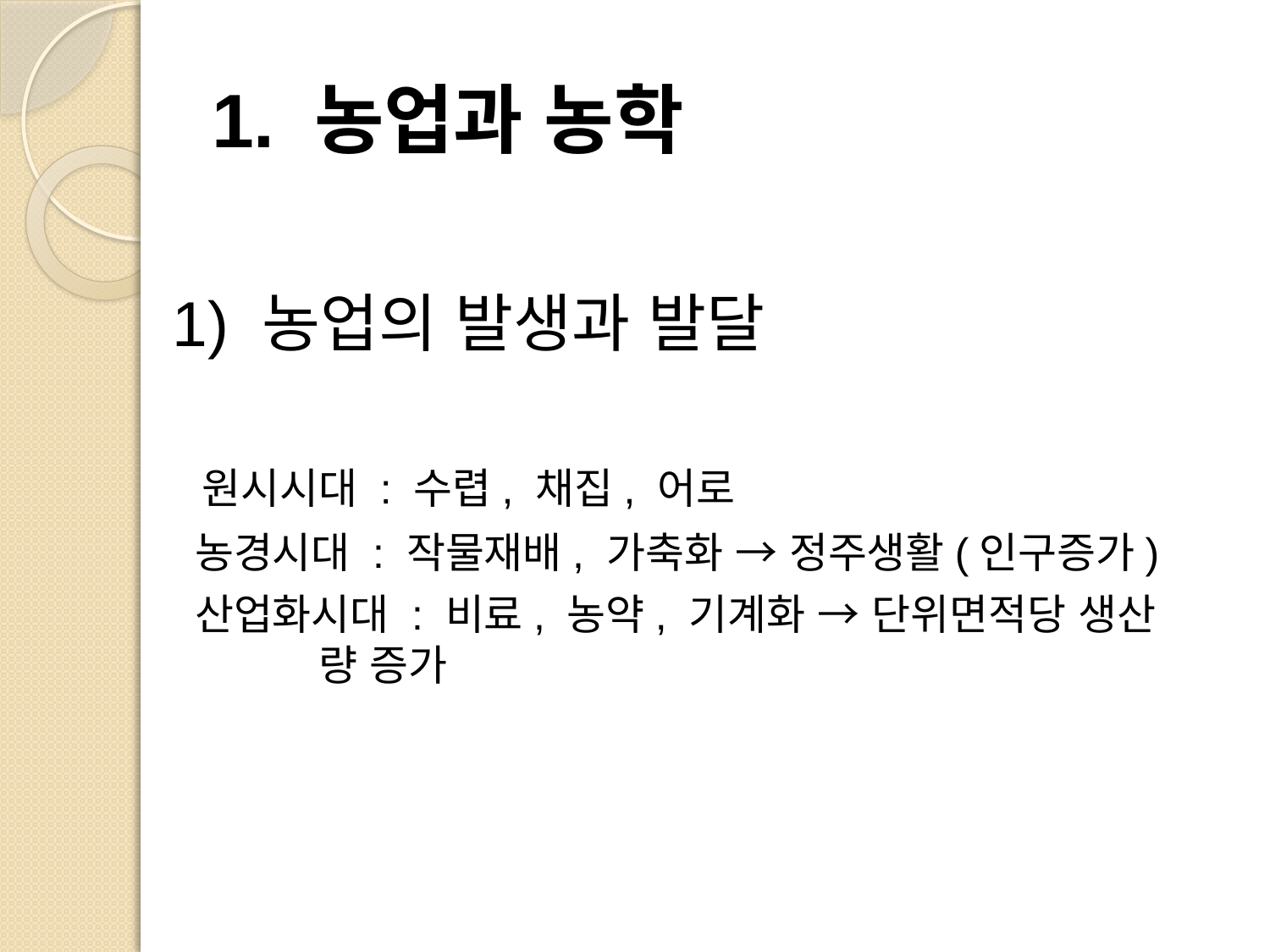

# 1. 농업과 농학

1) 농업의 발생과 발달

 원시시대 : 수렵, 채집, 어로
 농경시대 : 작물재배, 가축화 → 정주생활(인구증가)
 산업화시대 : 비료, 농약, 기계화 → 단위면적당 생산           량 증가